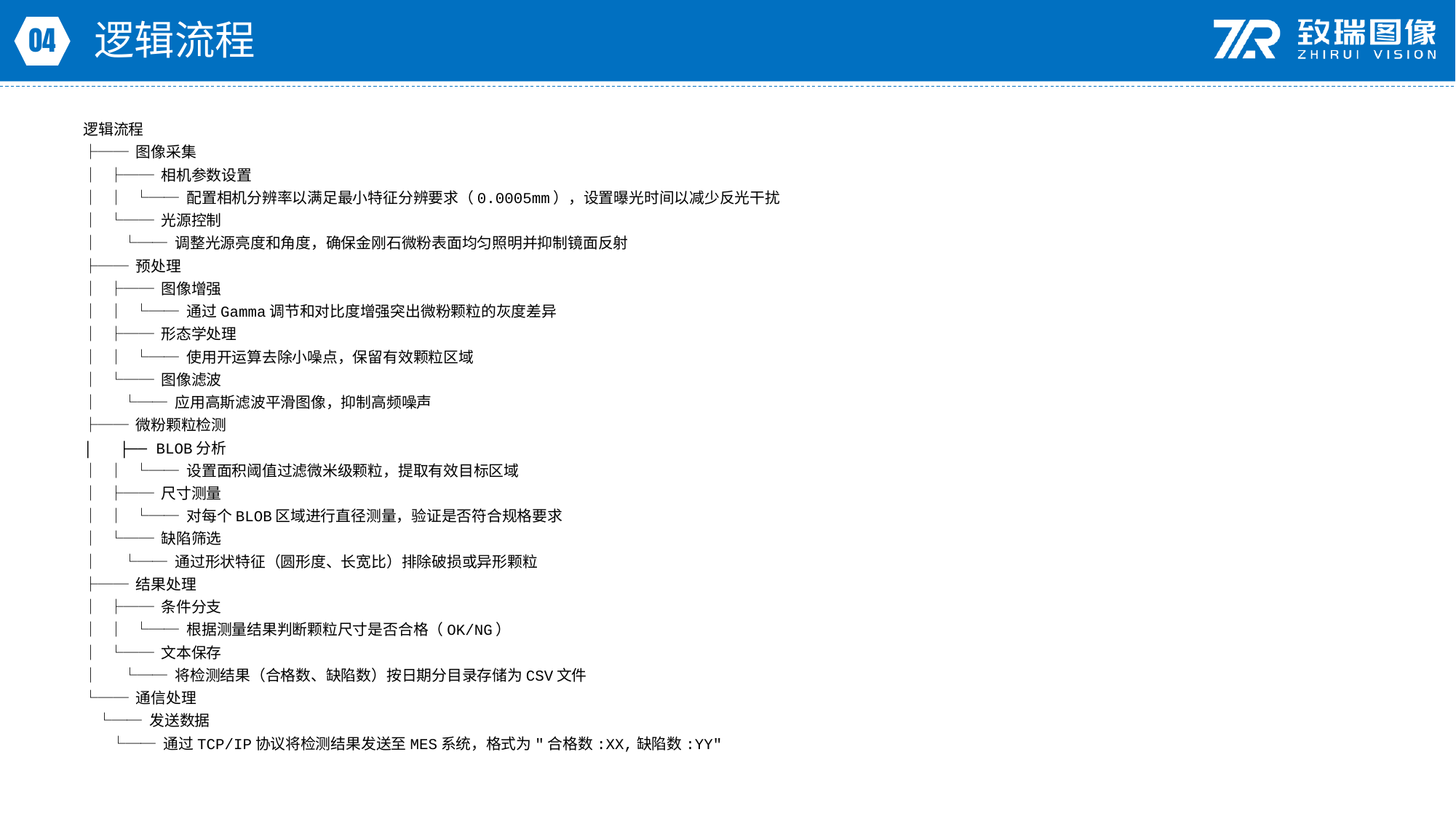

逻辑流程
04

逻辑流程
├── 图像采集
│   ├── 相机参数设置
│   │   └── 配置相机分辨率以满足最小特征分辨要求（0.0005mm），设置曝光时间以减少反光干扰
│   └── 光源控制
│       └── 调整光源亮度和角度，确保金刚石微粉表面均匀照明并抑制镜面反射
├── 预处理
│   ├── 图像增强
│   │   └── 通过Gamma调节和对比度增强突出微粉颗粒的灰度差异
│   ├── 形态学处理
│   │   └── 使用开运算去除小噪点，保留有效颗粒区域
│   └── 图像滤波
│       └── 应用高斯滤波平滑图像，抑制高频噪声
├── 微粉颗粒检测
│   ├── BLOB分析
│   │   └── 设置面积阈值过滤微米级颗粒，提取有效目标区域
│   ├── 尺寸测量
│   │   └── 对每个BLOB区域进行直径测量，验证是否符合规格要求
│   └── 缺陷筛选
│       └── 通过形状特征（圆形度、长宽比）排除破损或异形颗粒
├── 结果处理
│   ├── 条件分支
│   │   └── 根据测量结果判断颗粒尺寸是否合格（OK/NG）
│   └── 文本保存
│       └── 将检测结果（合格数、缺陷数）按日期分目录存储为CSV文件
└── 通信处理
    └── 发送数据
        └── 通过TCP/IP协议将检测结果发送至MES系统，格式为"合格数:XX,缺陷数:YY"